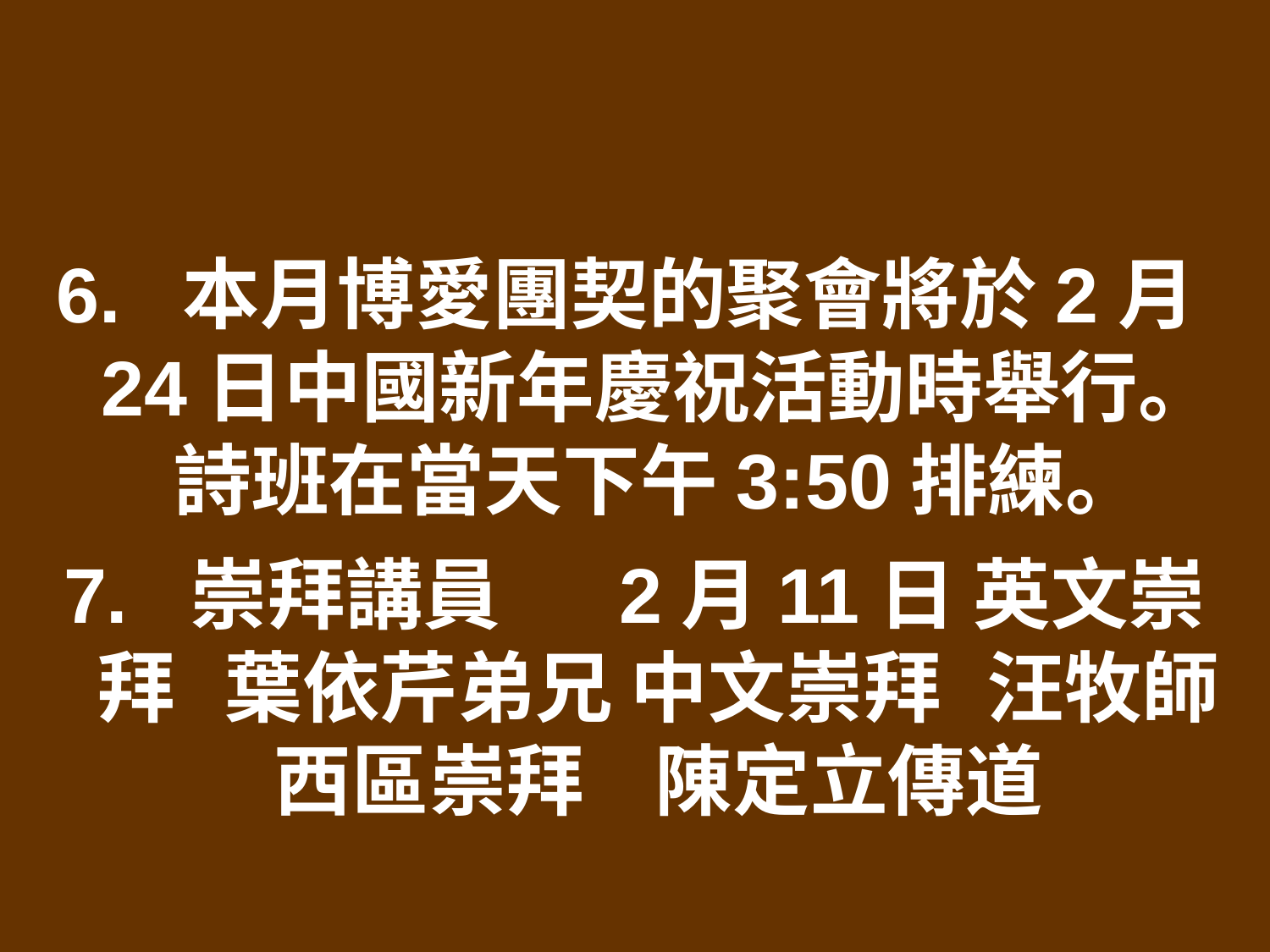

6.  本月博愛團契的聚會將於2月24日中國新年慶祝活動時舉行。詩班在當天下午3:50排練。
7.  崇拜講員 	2月11日 英文崇拜	葉依芹弟兄 中文崇拜	汪牧師 西區崇拜	陳定立傳道